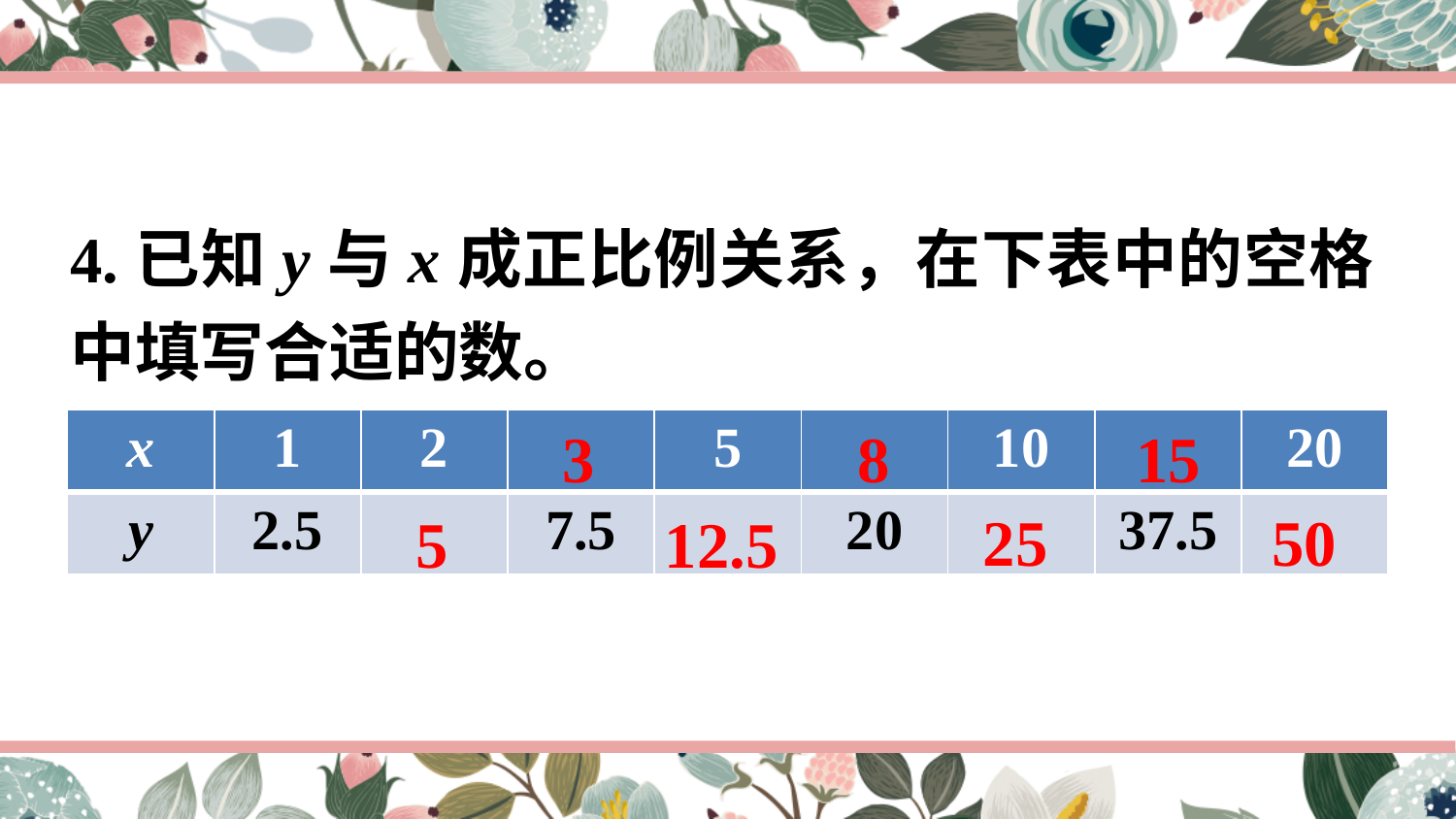

4.已知y与x成正比例关系，在下表中的空格中填写合适的数。
3
8
15
| x | 1 | 2 |  | 5 |  | 10 |  | 20 |
| --- | --- | --- | --- | --- | --- | --- | --- | --- |
| y | 2.5 |  | 7.5 |  | 20 |  | 37.5 |  |
25
50
5
12.5